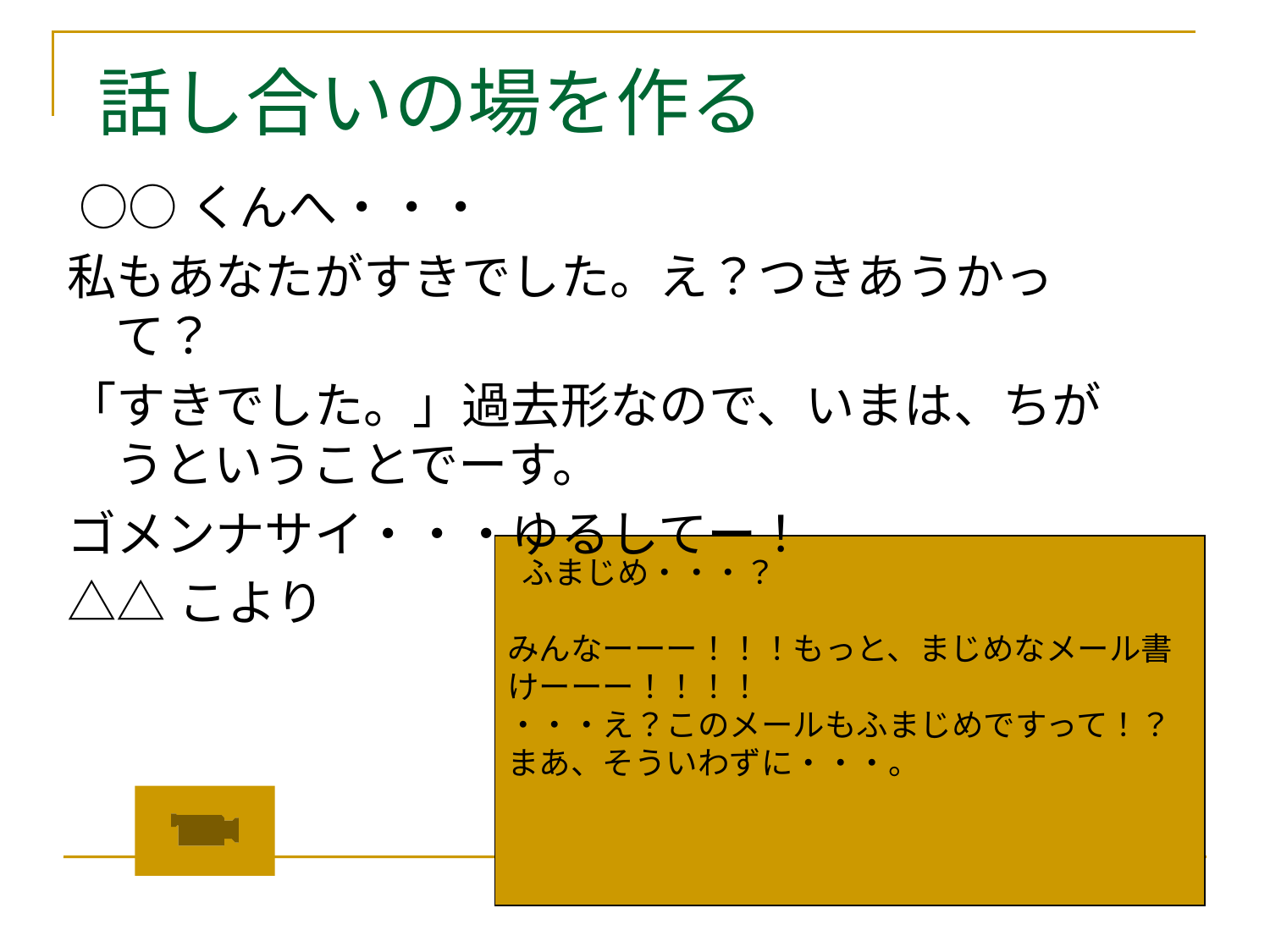

# 話し合いの場を作る
 ○○くんへ・・・
私もあなたがすきでした。え？つきあうかって？
「すきでした。」過去形なので、いまは、ちがうということでーす。
ゴメンナサイ・・・ゆるしてー！
△△こより

 ふまじめ・・・？

みんなーーー！！！もっと、まじめなメール書けーーー！！！！
・・・え？このメールもふまじめですって！？まあ、そういわずに・・・。